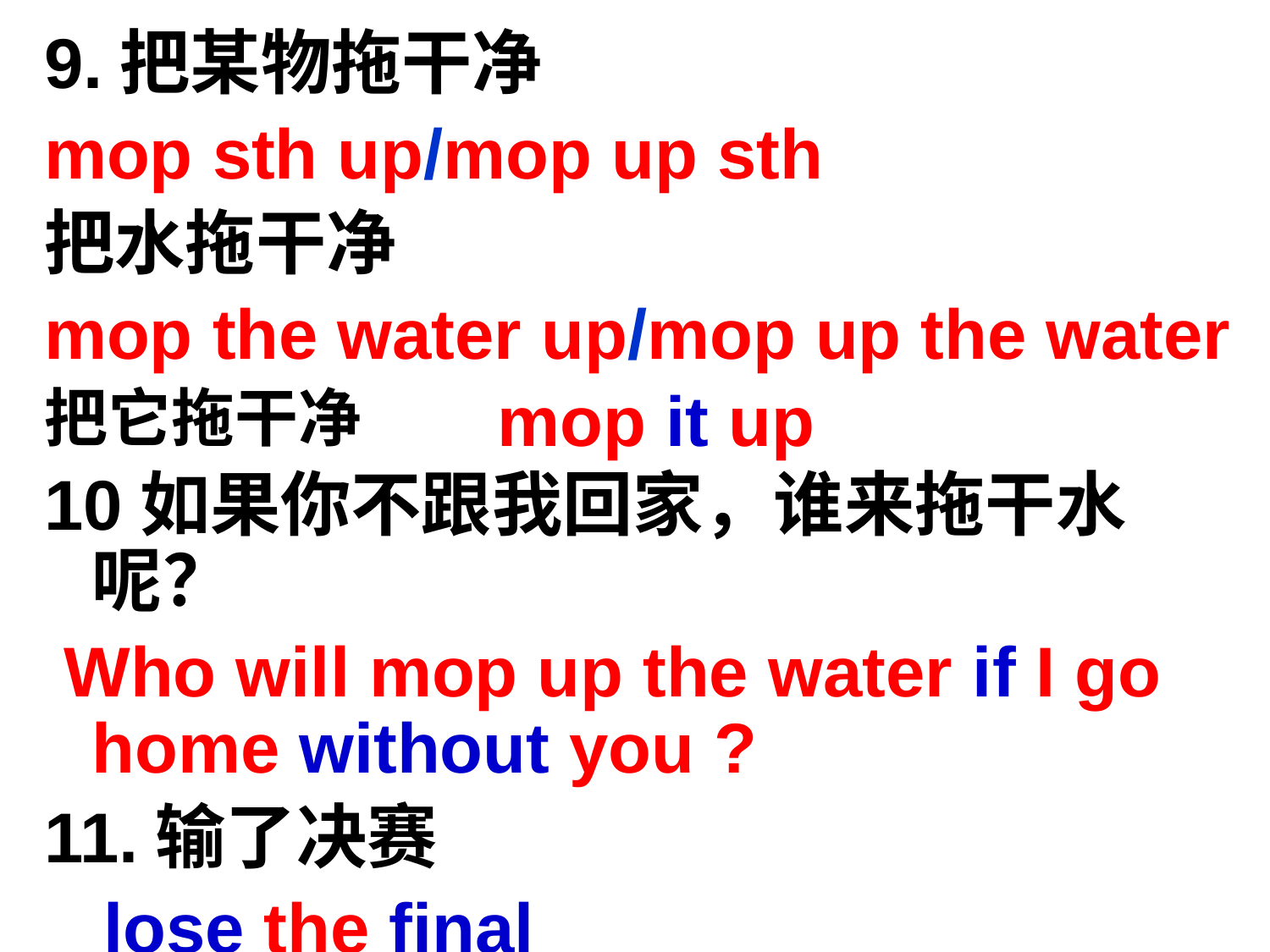

9.把某物拖干净
mop sth up/mop up sth
把水拖干净
mop the water up/mop up the water
把它拖干净
10如果你不跟我回家，谁来拖干水呢？
 Who will mop up the water if I go home without you ?
11.输了决赛
   lose the final
mop it up